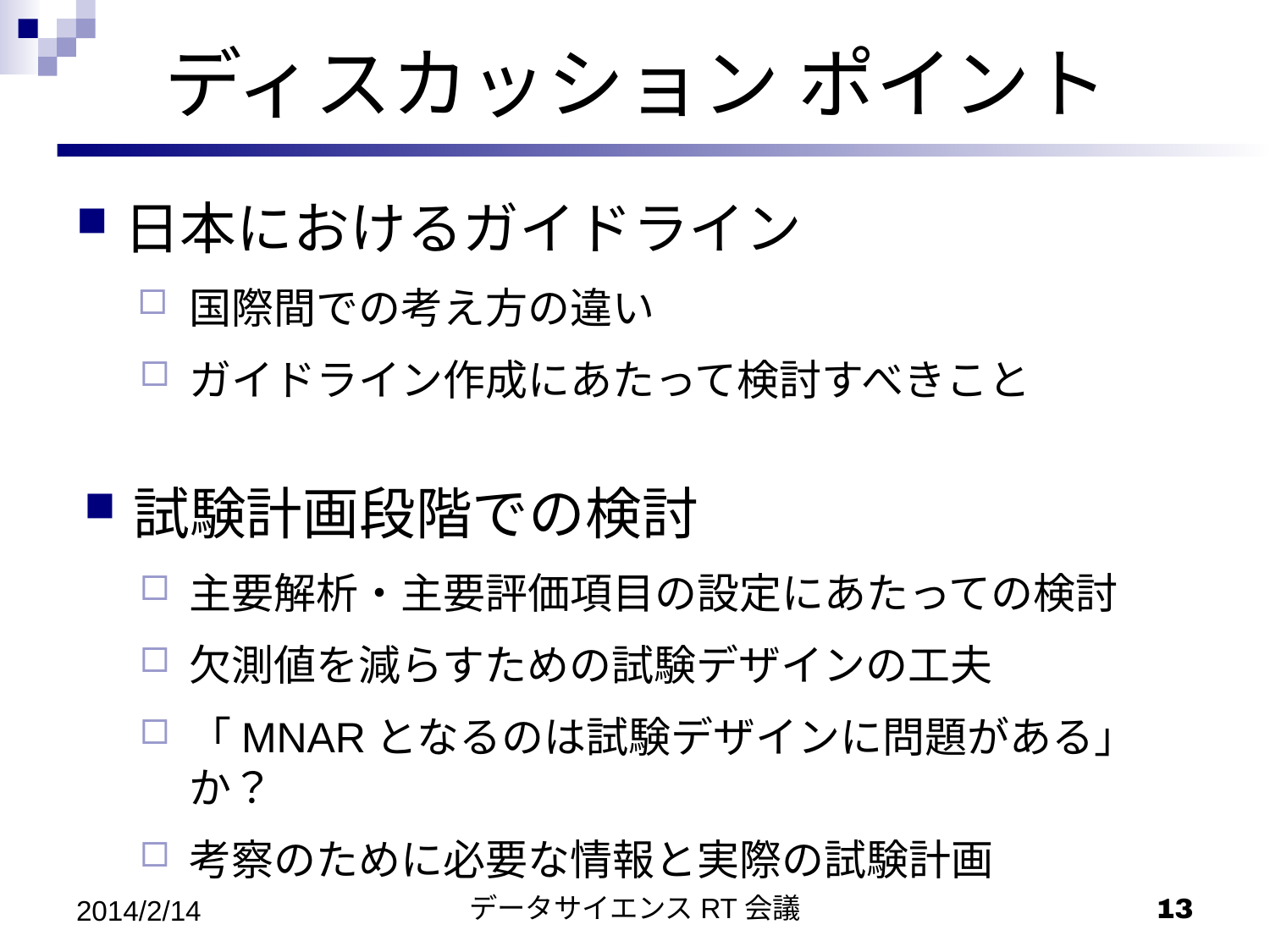

# ディスカッション ポイント
日本におけるガイドライン
国際間での考え方の違い
ガイドライン作成にあたって検討すべきこと
試験計画段階での検討
主要解析・主要評価項目の設定にあたっての検討
欠測値を減らすための試験デザインの工夫
「MNARとなるのは試験デザインに問題がある」か？
考察のために必要な情報と実際の試験計画

2014/2/14
データサイエンスRT会議
13